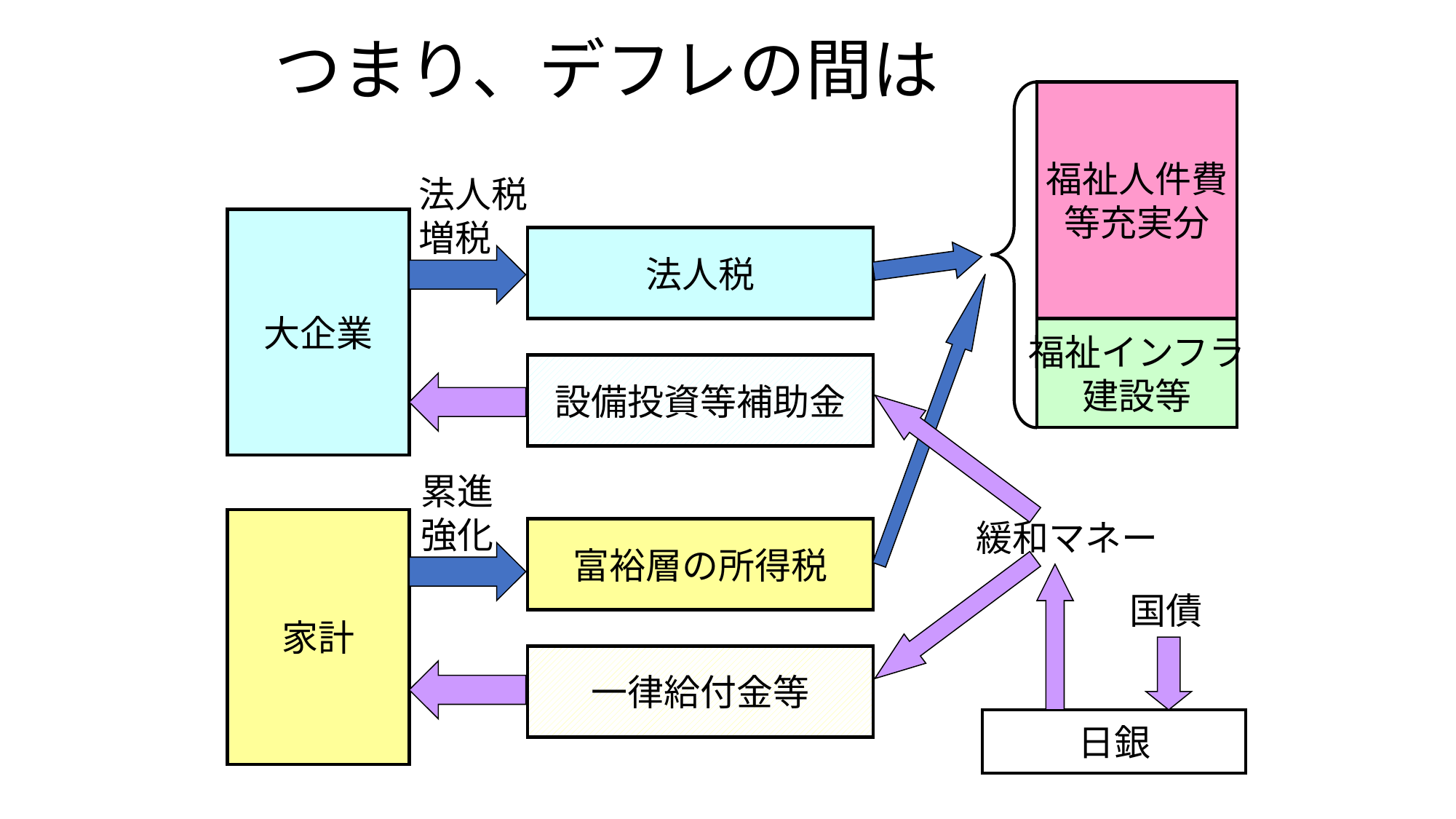

# つまり、デフレの間は

福祉人件費
等充実分
法人税
増税
大企業
法人税

福祉インフラ
建設等
設備投資等補助金

累進
強化
家計
緩和マネー
富裕層の所得税

国債

一律給付金等

日銀